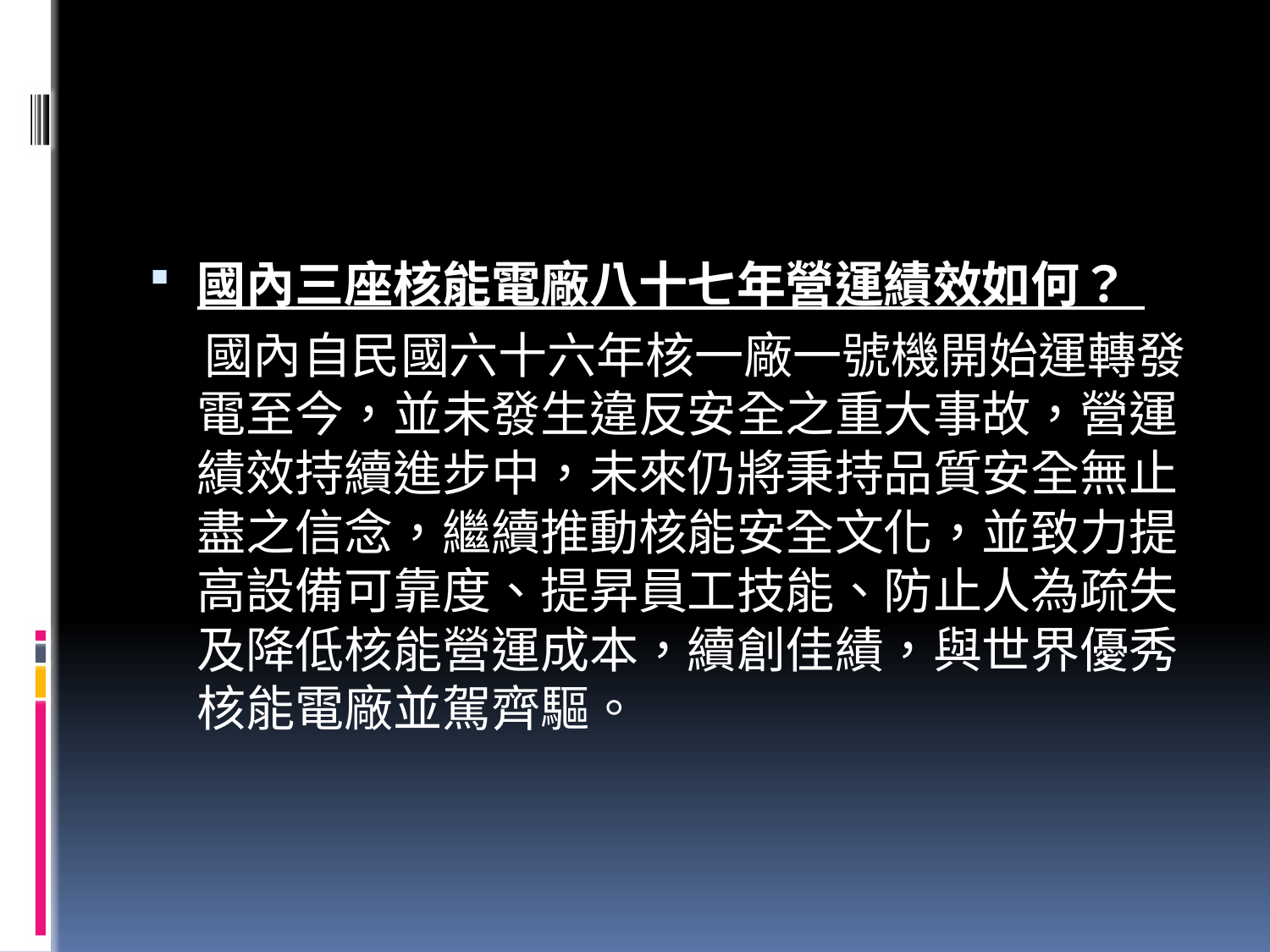

#
國內三座核能電廠八十七年營運績效如何？
    國內自民國六十六年核一廠一號機開始運轉發電至今，並未發生違反安全之重大事故，營運績效持續進步中，未來仍將秉持品質安全無止盡之信念，繼續推動核能安全文化，並致力提高設備可靠度、提昇員工技能、防止人為疏失及降低核能營運成本，續創佳績，與世界優秀核能電廠並駕齊驅。